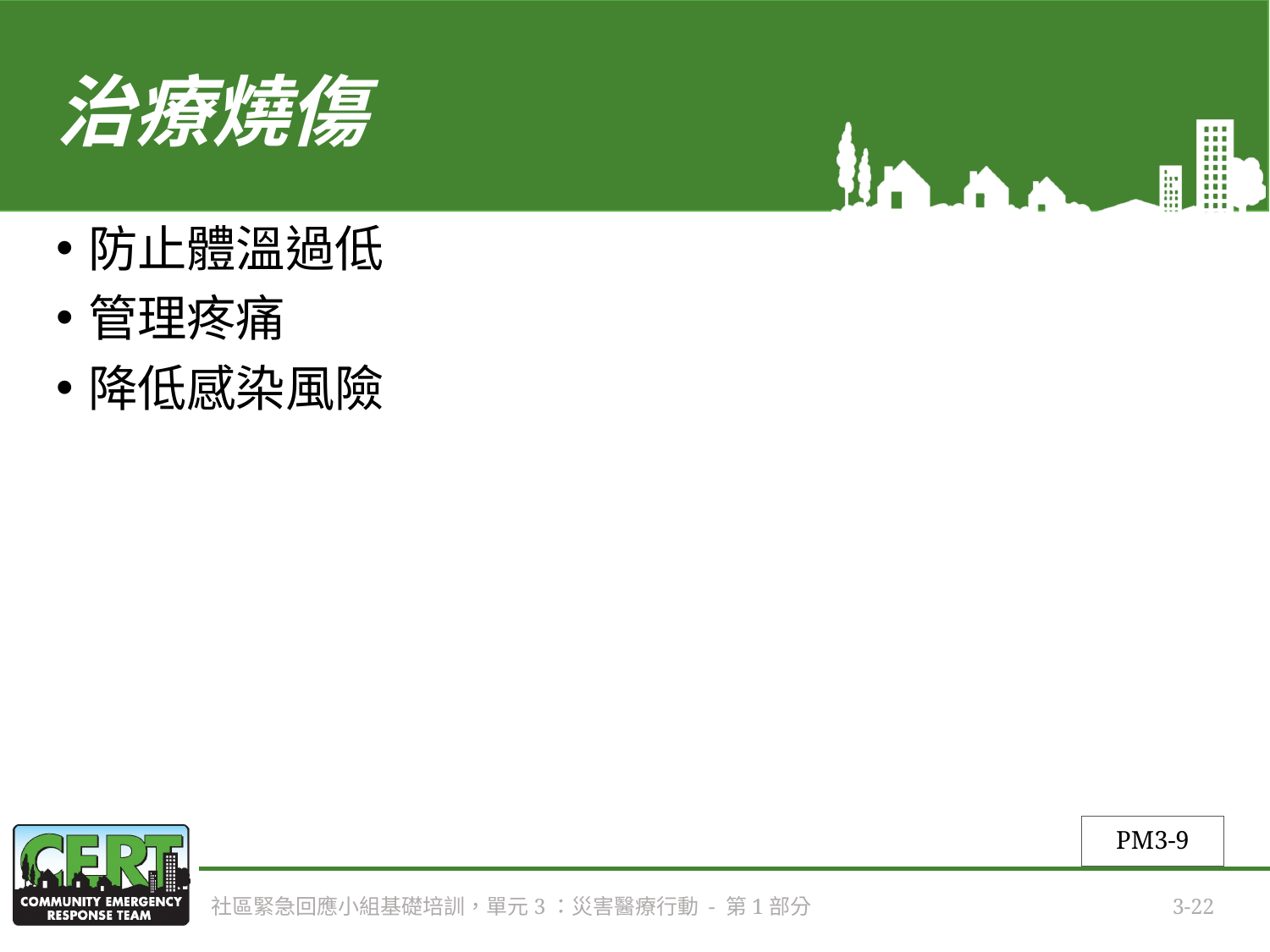

# 治療燒傷
防止體溫過低
管理疼痛
降低感染風險
PM3-9
社區緊急回應小組基礎培訓，單元3：災害醫療行動 - 第1部分
3-22